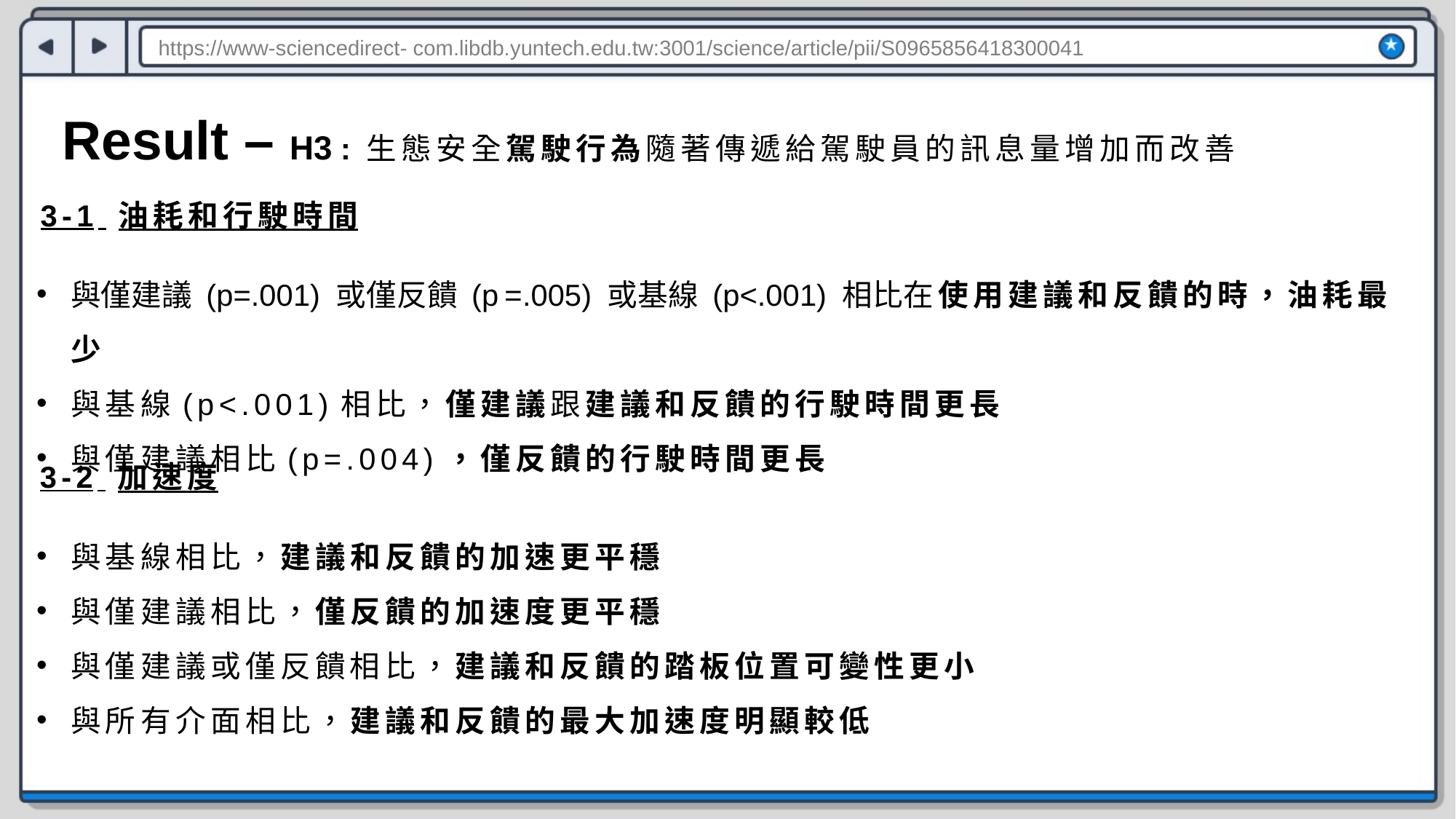

https://www-sciencedirect- com.libdb.yuntech.edu.tw:3001/science/article/pii/S0965856418300041
Result – H3 : 生態安全駕駛行為隨著傳遞給駕駛員的訊息量增加而改善
3-1 油耗和行駛時間
與僅建議 (p=.001) 或僅反饋 (p =.005) 或基線 (p<.001) 相比在使用建議和反饋的時，油耗最少
與基線(p<.001)相比，僅建議跟建議和反饋的行駛時間更長
與僅建議相比(p=.004)，僅反饋的行駛時間更長
3-2 加速度
與基線相比，建議和反饋的加速更平穩
與僅建議相比，僅反饋的加速度更平穩
與僅建議或僅反饋相比，建議和反饋的踏板位置可變性更小
與所有介面相比，建議和反饋的最大加速度明顯較低